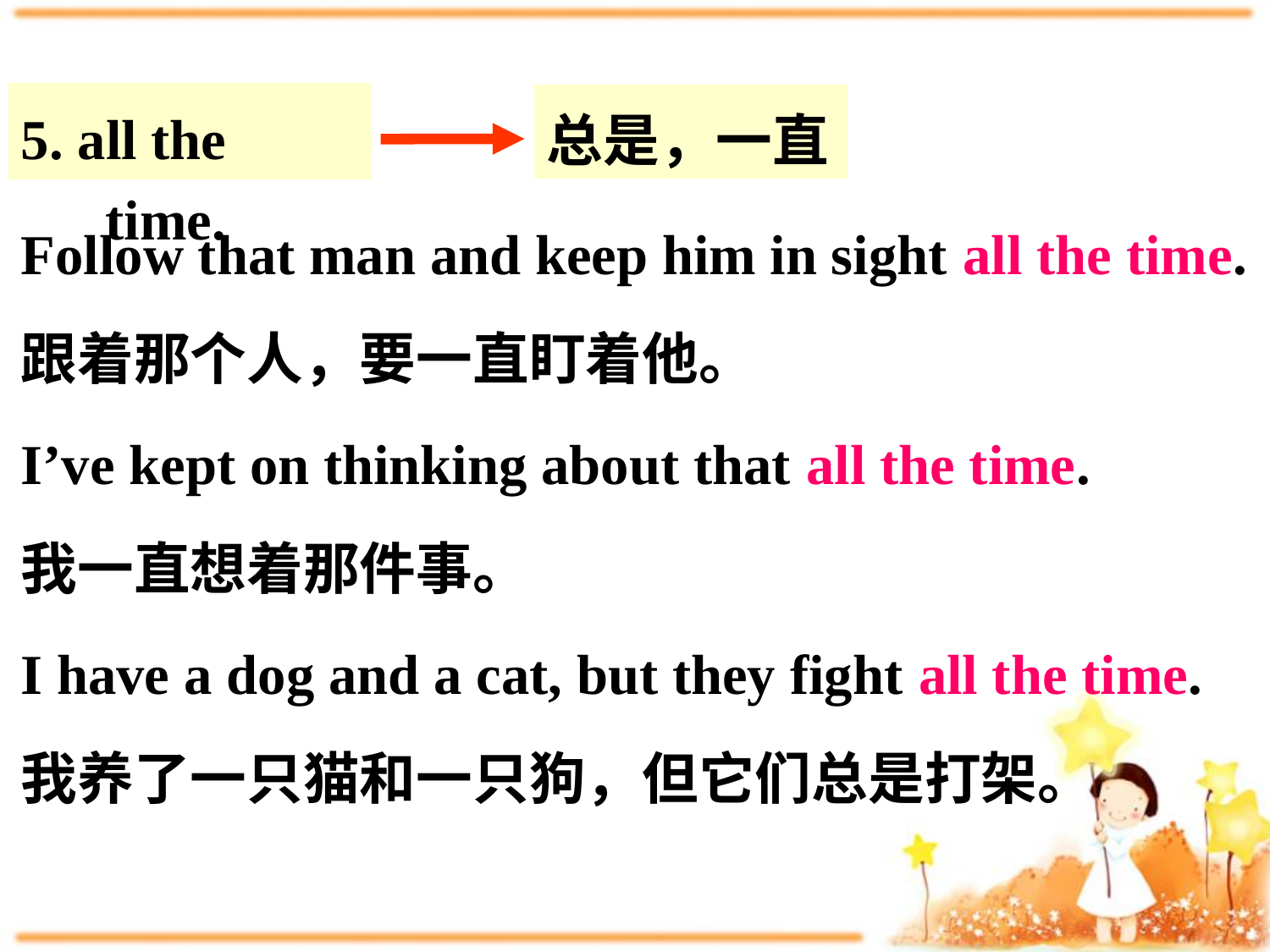

5. all the time.
总是，一直

Follow that man and keep him in sight all the time.
跟着那个人，要一直盯着他。
I’ve kept on thinking about that all the time.
我一直想着那件事。
I have a dog and a cat, but they fight all the time.
我养了一只猫和一只狗，但它们总是打架。